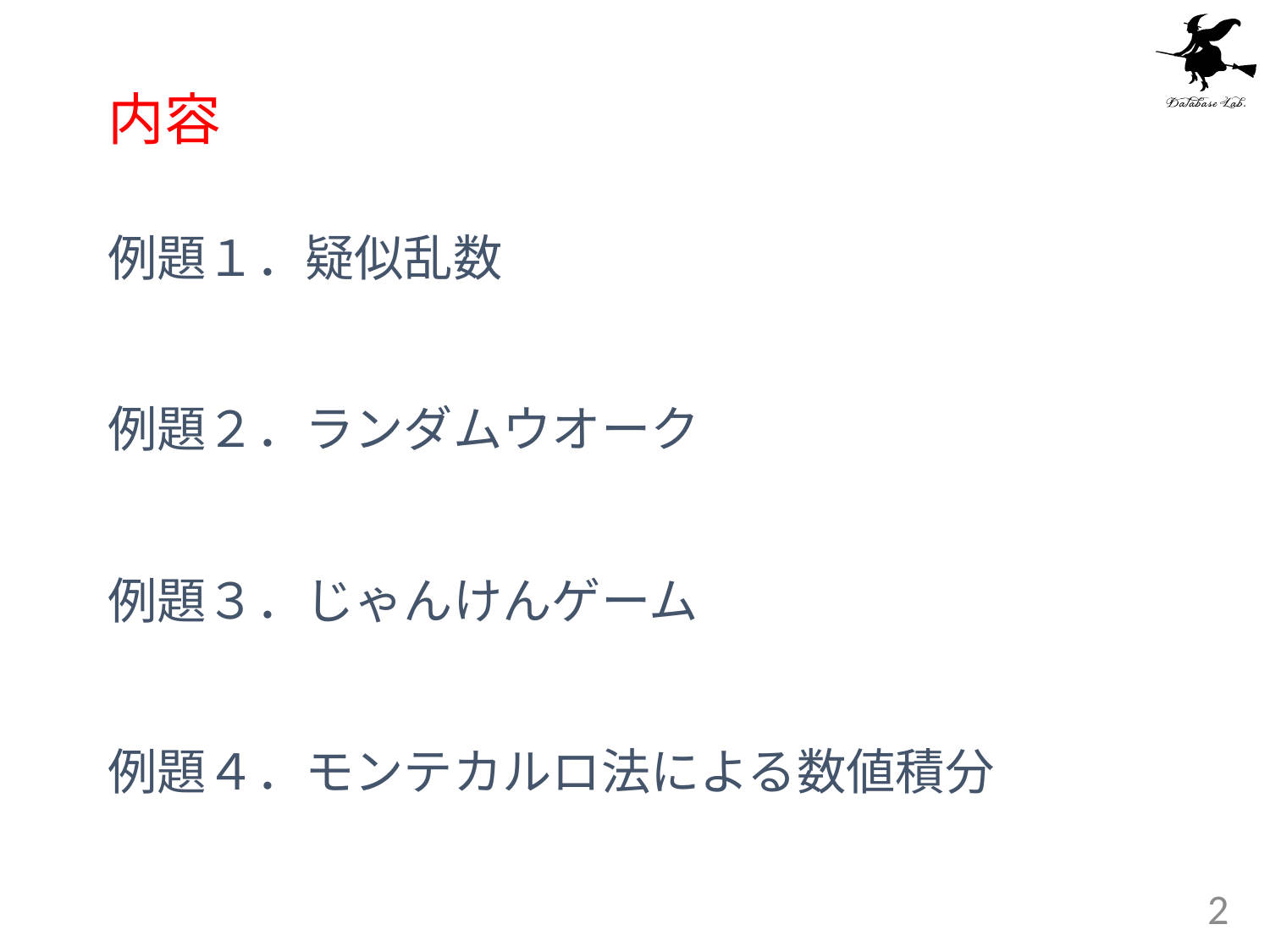

# 内容
例題１．疑似乱数

例題２．ランダムウオーク

例題３．じゃんけんゲーム

例題４．モンテカルロ法による数値積分

2